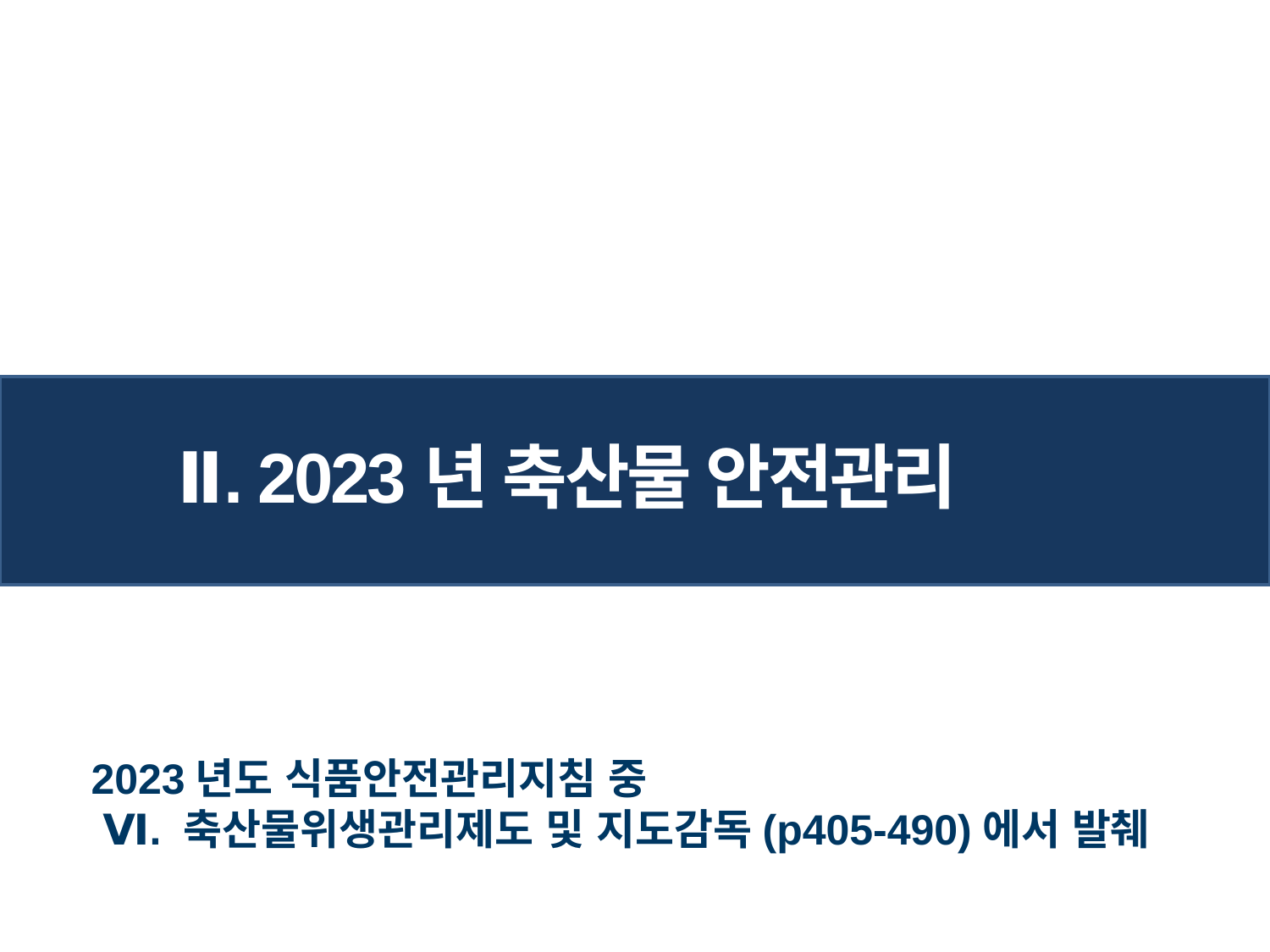

Ⅱ. 2023년 축산물 안전관리
  2023년도 식품안전관리지침 중
   Ⅵ. 축산물위생관리제도 및 지도감독(p405-490)에서 발췌